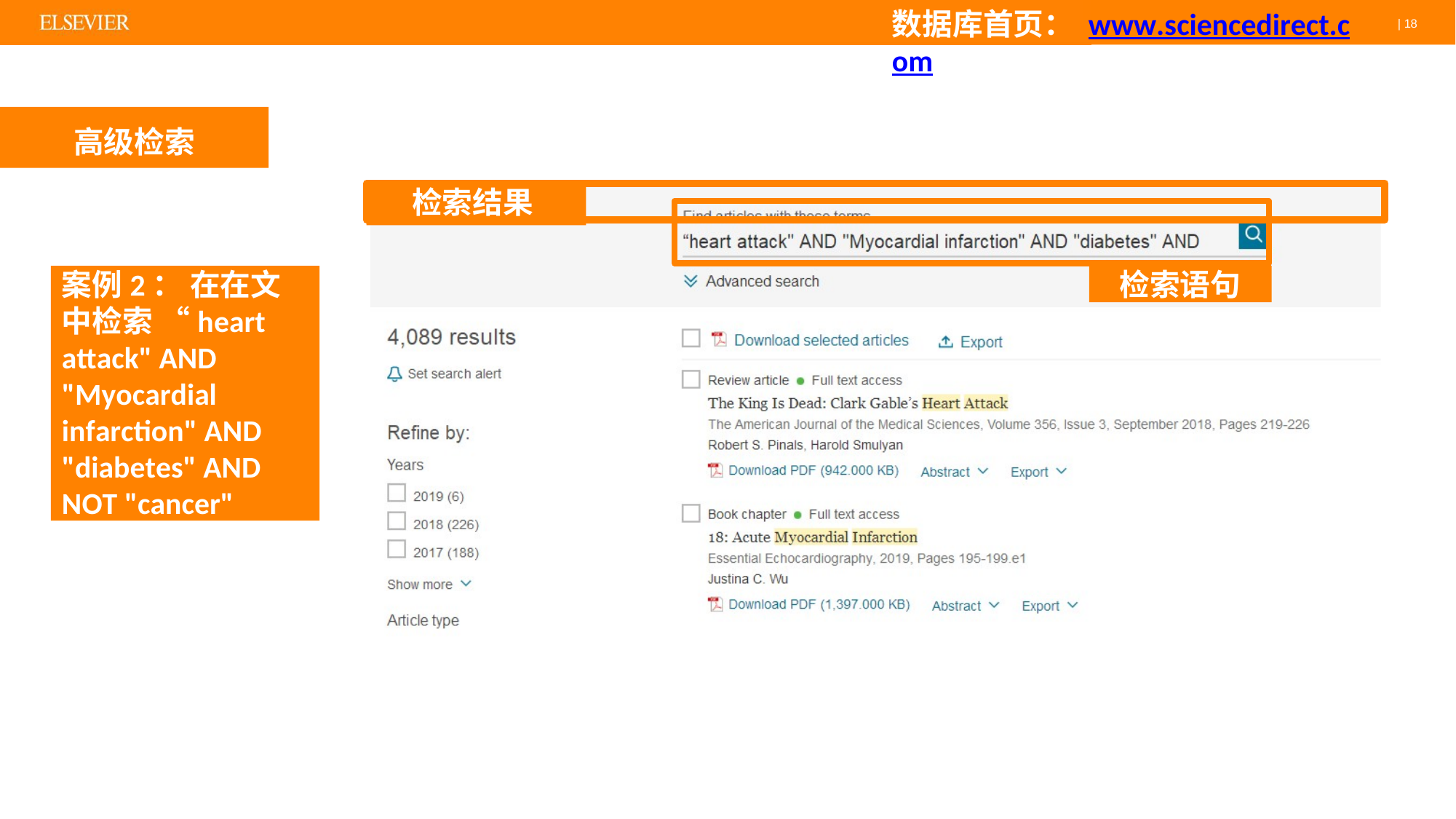

# 数据库首页： www.sciencedirect.com
| 18

高级检索

检索结果

案例2： 在在文中检索 “heart attack" AND "Myocardial infarction" AND "diabetes" AND NOT "cancer"
检索语句